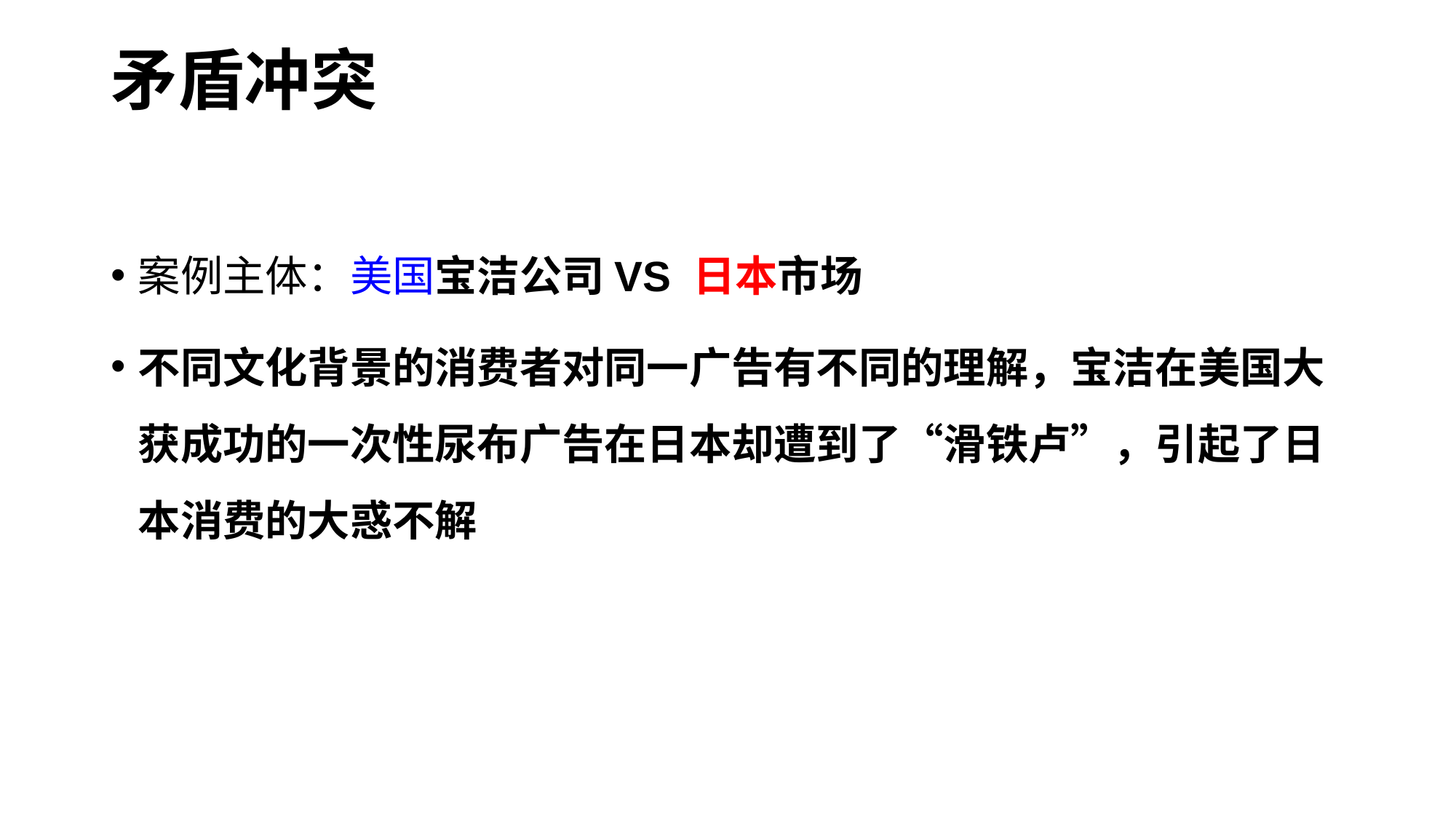

# 矛盾冲突
案例主体：美国宝洁公司VS 日本市场
不同文化背景的消费者对同一广告有不同的理解，宝洁在美国大获成功的一次性尿布广告在日本却遭到了“滑铁卢”，引起了日本消费的大惑不解